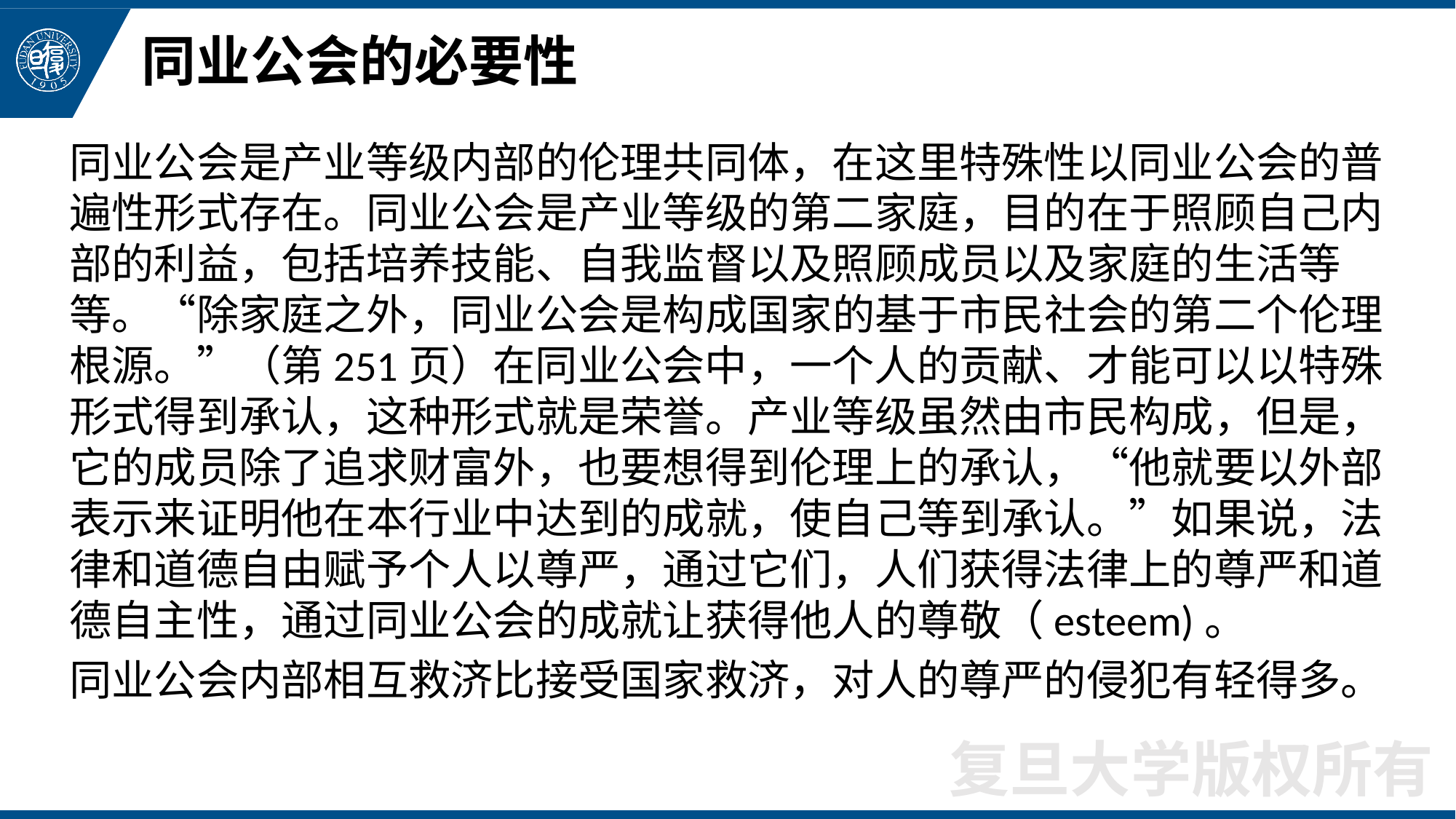

# 同业公会的必要性
同业公会是产业等级内部的伦理共同体，在这里特殊性以同业公会的普遍性形式存在。同业公会是产业等级的第二家庭，目的在于照顾自己内部的利益，包括培养技能、自我监督以及照顾成员以及家庭的生活等等。“除家庭之外，同业公会是构成国家的基于市民社会的第二个伦理根源。”（第251页）在同业公会中，一个人的贡献、才能可以以特殊形式得到承认，这种形式就是荣誉。产业等级虽然由市民构成，但是，它的成员除了追求财富外，也要想得到伦理上的承认，“他就要以外部表示来证明他在本行业中达到的成就，使自己等到承认。”如果说，法律和道德自由赋予个人以尊严，通过它们，人们获得法律上的尊严和道德自主性，通过同业公会的成就让获得他人的尊敬（esteem)。
同业公会内部相互救济比接受国家救济，对人的尊严的侵犯有轻得多。